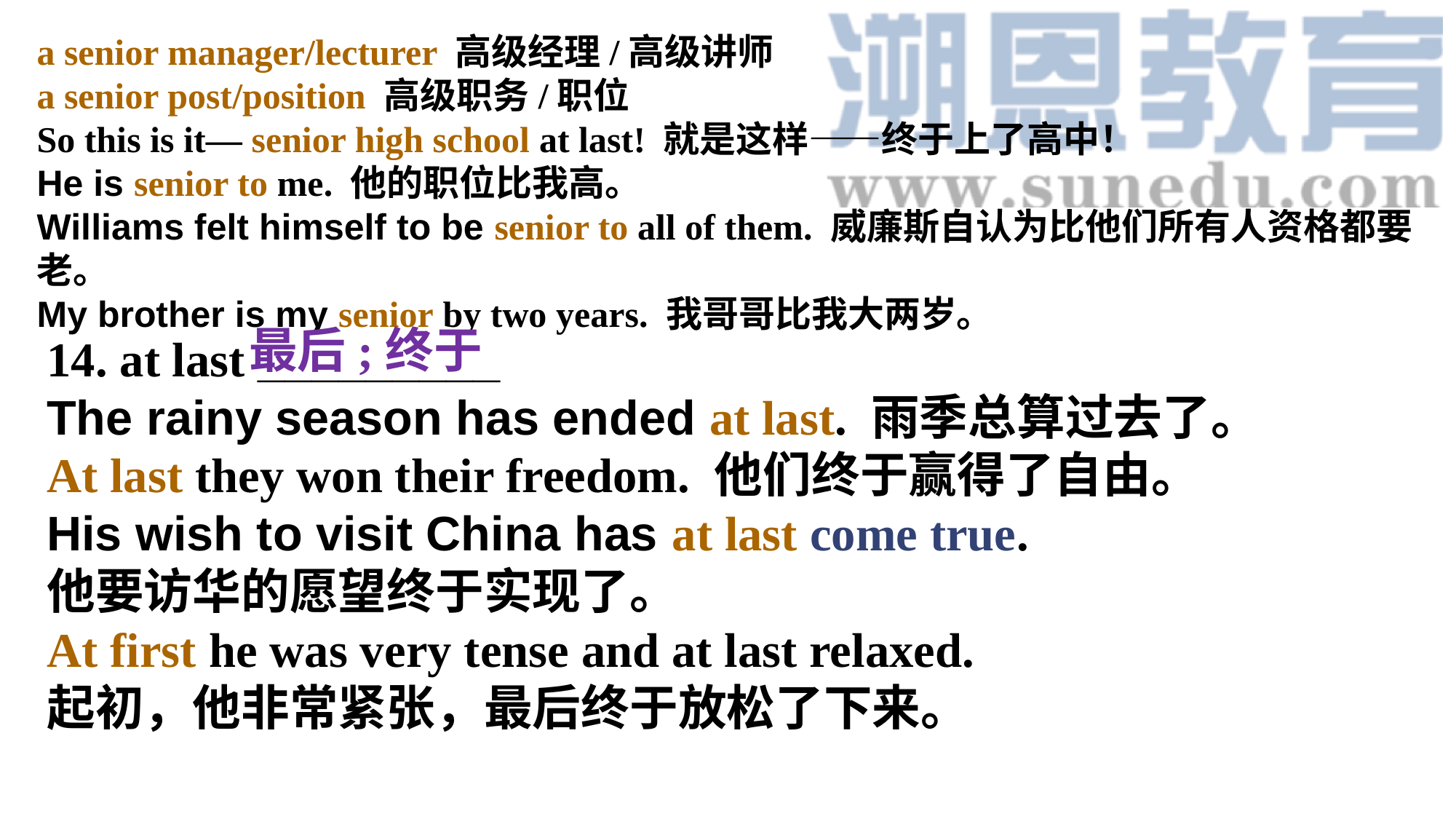

a senior manager/lecturer 高级经理/高级讲师
a senior post/position 高级职务/职位
So this is it— senior high school at last! 就是这样——终于上了高中！He is senior to me. 他的职位比我高。Williams felt himself to be senior to all of them. 威廉斯自认为比他们所有人资格都要老。My brother is my senior by two years. 我哥哥比我大两岁。
最后;终于
14. at last _________The rainy season has ended at last. 雨季总算过去了。
At last they won their freedom. 他们终于赢得了自由。His wish to visit China has at last come true.
他要访华的愿望终于实现了。
At first he was very tense and at last relaxed.
起初，他非常紧张，最后终于放松了下来。